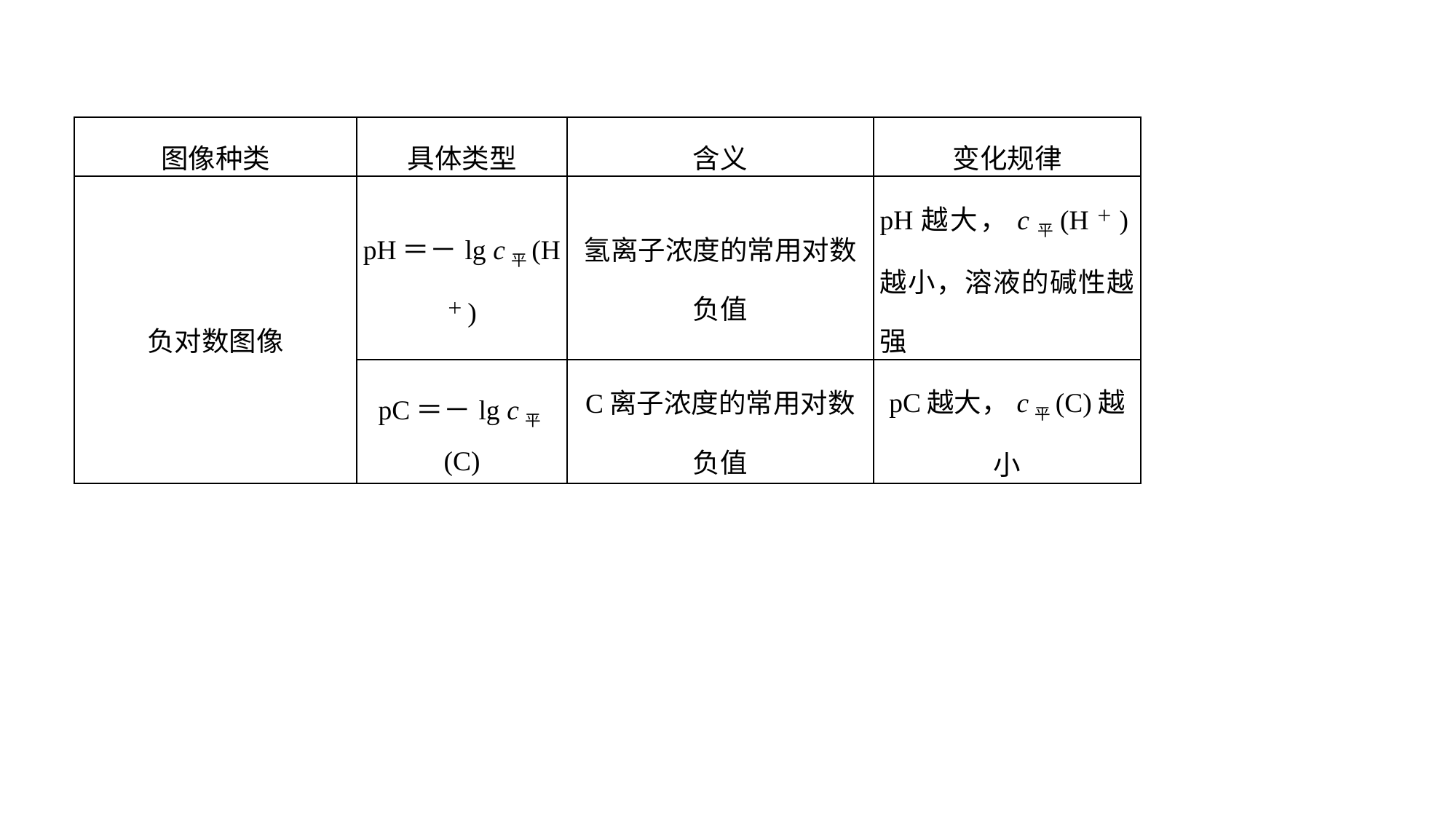

| 图像种类 | 具体类型 | 含义 | 变化规律 |
| --- | --- | --- | --- |
| 负对数图像 | pH＝－lg c平(H＋) | 氢离子浓度的常用对数负值 | pH越大，c平(H＋)越小，溶液的碱性越强 |
|  | pC＝－lg c平(C) | C离子浓度的常用对数负值 | pC越大，c平(C)越小 |